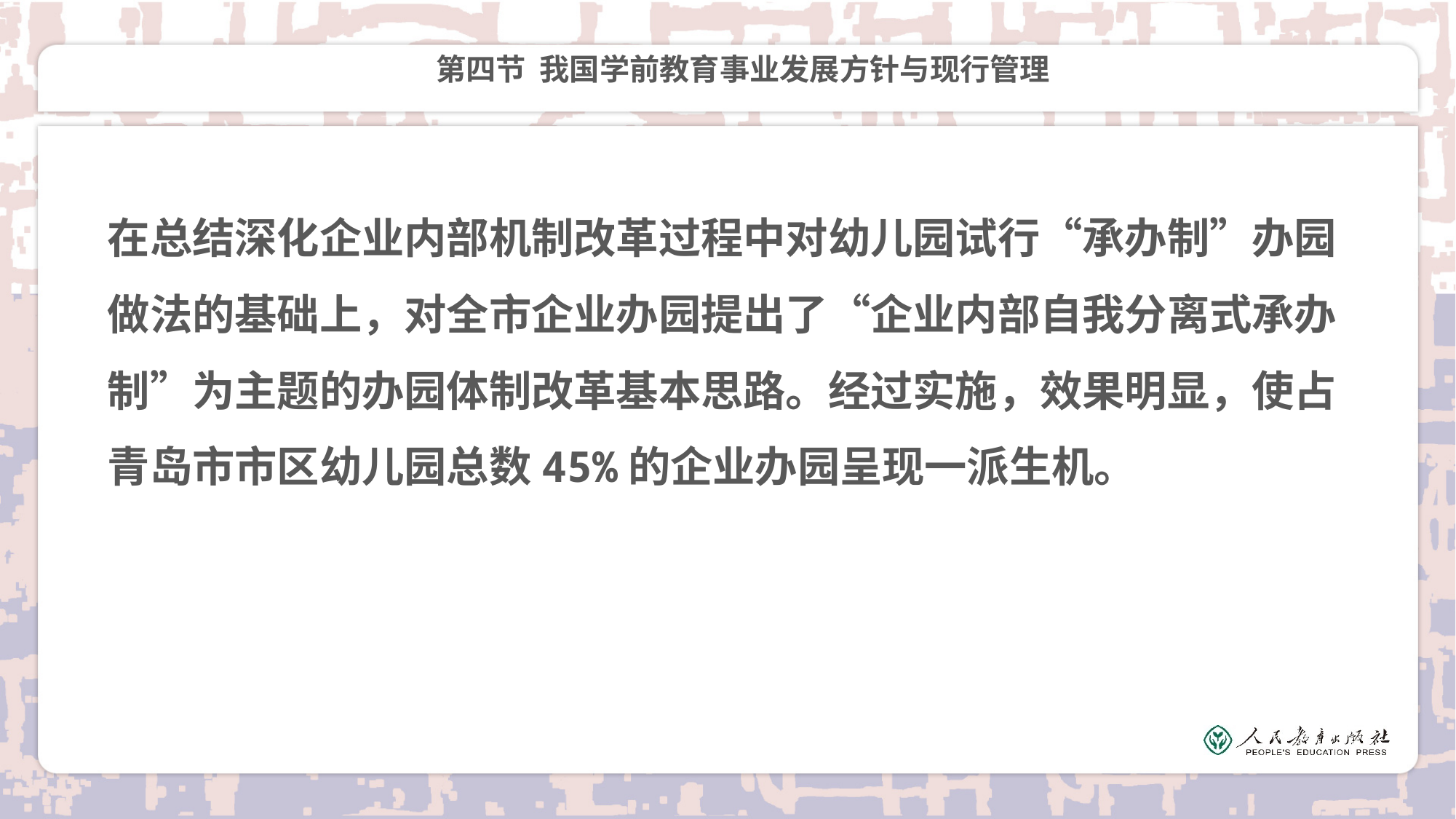

# 第四节  我国学前教育事业发展方针与现行管理
在总结深化企业内部机制改革过程中对幼儿园试行“承办制”办园做法的基础上，对全市企业办园提出了“企业内部自我分离式承办制”为主题的办园体制改革基本思路。经过实施，效果明显，使占青岛市市区幼儿园总数45%的企业办园呈现一派生机。